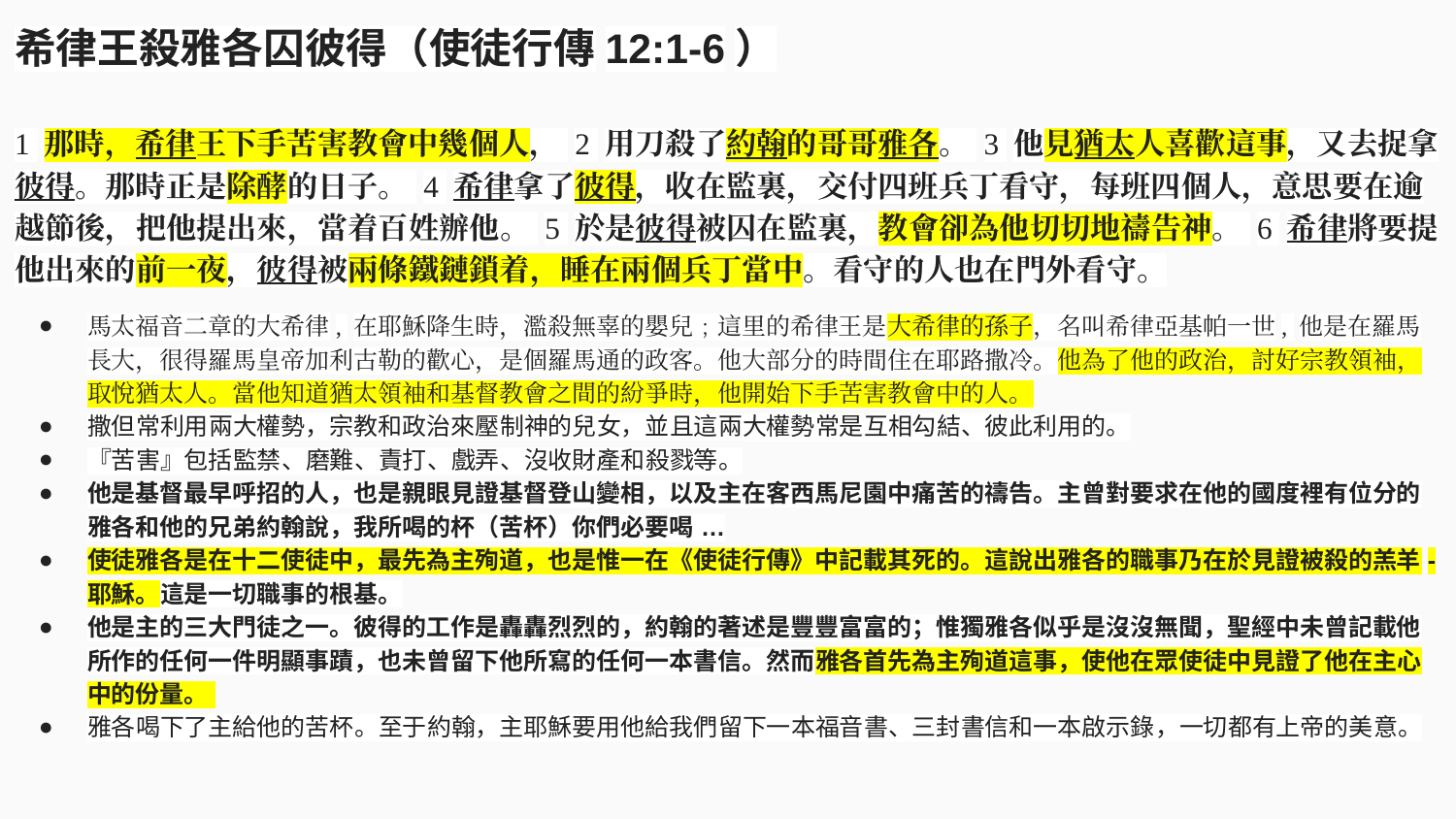

希律王殺雅各囚彼得（使徒行傳12:1-6）

1 那時，希律王下手苦害教會中幾個人， 2 用刀殺了約翰的哥哥雅各。 3 他見猶太人喜歡這事，又去捉拿彼得。那時正是除酵的日子。 4 希律拿了彼得，收在監裏，交付四班兵丁看守，每班四個人，意思要在逾越節後，把他提出來，當着百姓辦他。 5 於是彼得被囚在監裏，教會卻為他切切地禱告神。 6 希律將要提他出來的前一夜，彼得被兩條鐵鏈鎖着，睡在兩個兵丁當中。看守的人也在門外看守。
馬太福音二章的大希律, 在耶穌降生時，濫殺無辜的嬰兒﹔這里的希律王是大希律的孫子，名叫希律亞基帕一世, 他是在羅馬長大，很得羅馬皇帝加利古勒的歡心，是個羅馬通的政客。他大部分的時間住在耶路撒冷。他為了他的政治，討好宗教領袖，取悅猶太人。當他知道猶太領袖和基督教會之間的紛爭時，他開始下手苦害教會中的人。
撒但常利用兩大權勢，宗教和政治來壓制神的兒女，並且這兩大權勢常是互相勾結、彼此利用的。
『苦害』包括監禁、磨難、責打、戲弄、沒收財產和殺戮等。
他是基督最早呼招的人，也是親眼見證基督登山變相，以及主在客西馬尼園中痛苦的禱告。主曾對要求在他的國度裡有位分的雅各和他的兄弟約翰說，我所喝的杯（苦杯）你們必要喝 …
使徒雅各是在十二使徒中，最先為主殉道，也是惟一在《使徒行傳》中記載其死的。這說出雅各的職事乃在於見證被殺的羔羊-耶穌。這是一切職事的根基。
他是主的三大門徒之一。彼得的工作是轟轟烈烈的，約翰的著述是豐豐富富的；惟獨雅各似乎是沒沒無聞，聖經中未曾記載他所作的任何一件明顯事蹟，也未曾留下他所寫的任何一本書信。然而雅各首先為主殉道這事，使他在眾使徒中見證了他在主心中的份量。
雅各喝下了主給他的苦杯。至于約翰，主耶穌要用他給我們留下一本福音書、三封書信和一本啟示錄，一切都有上帝的美意。